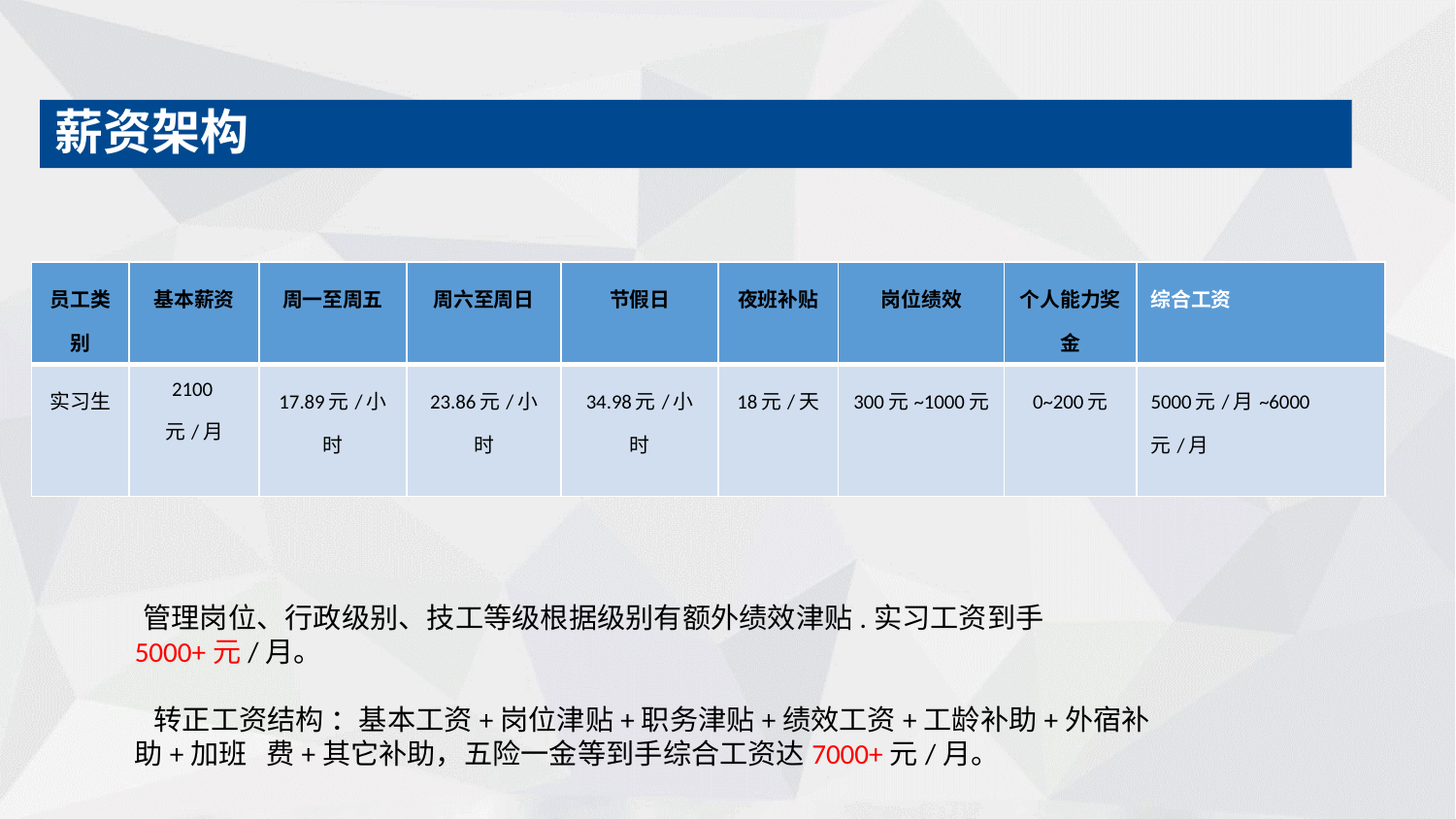

薪资架构
| 员工类别 | 基本薪资 | 周一至周五 | 周六至周日 | 节假日 | 夜班补贴 | 岗位绩效 | 个人能力奖金 | 综合工资 |
| --- | --- | --- | --- | --- | --- | --- | --- | --- |
| 实习生 | 2100元/月 | 17.89元/小时 | 23.86元/小时 | 34.98元/小时 | 18元/天 | 300元~1000元 | 0~200元 | 5000元/月~6000元/月 |
 管理岗位、行政级别、技工等级根据级别有额外绩效津贴.实习工资到手5000+元/月。

  转正工资结构 ：基本工资+岗位津贴+职务津贴+绩效工资+工龄补助+外宿补助+加班   费+其它补助，五险一金等到手综合工资达7000+元/月。